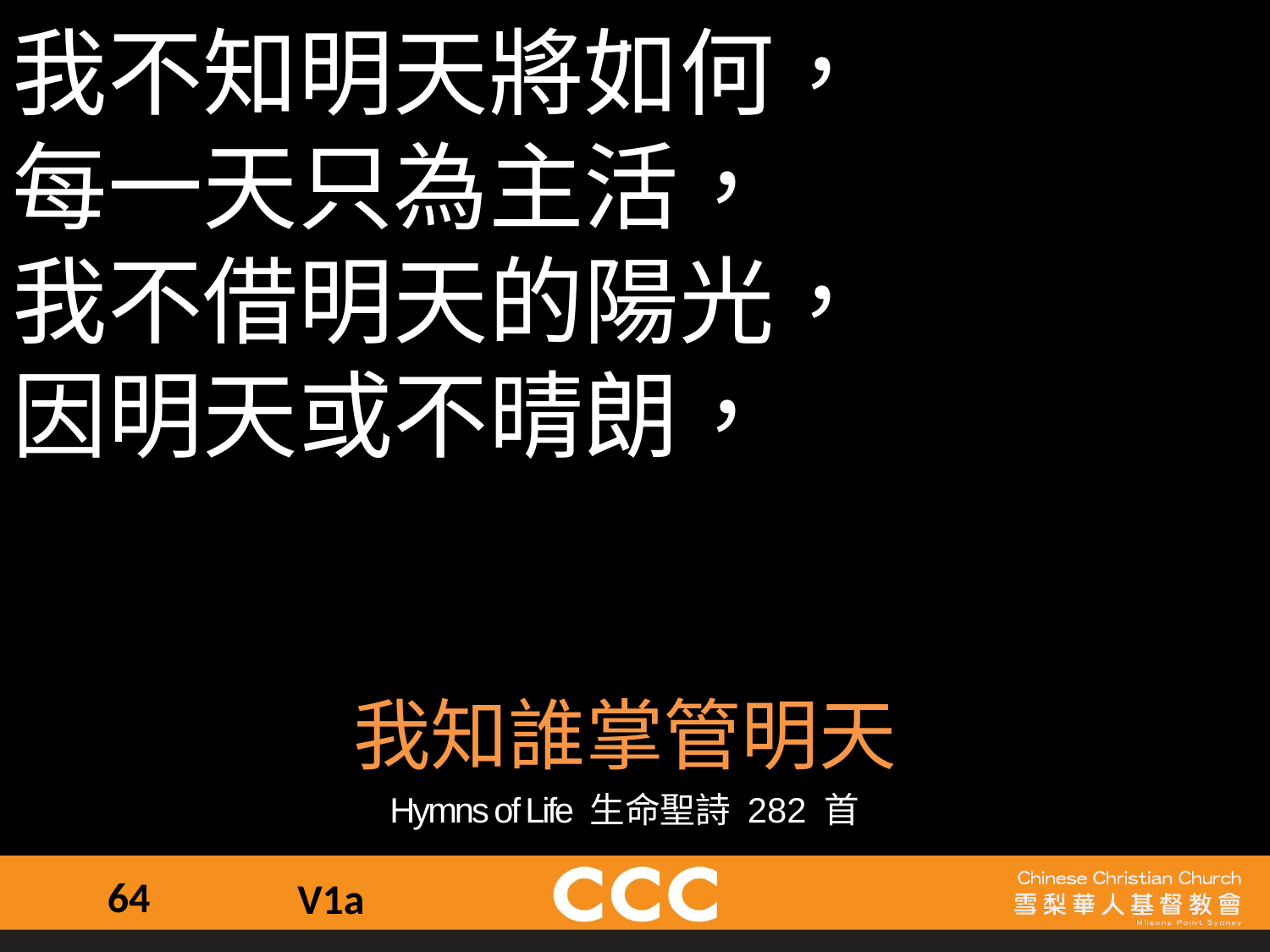

我不知明天將如何，
每一天只為主活，
我不借明天的陽光，
因明天或不晴朗，
我知誰掌管明天
Hymns of Life 生命聖詩 282 首
64
V1a